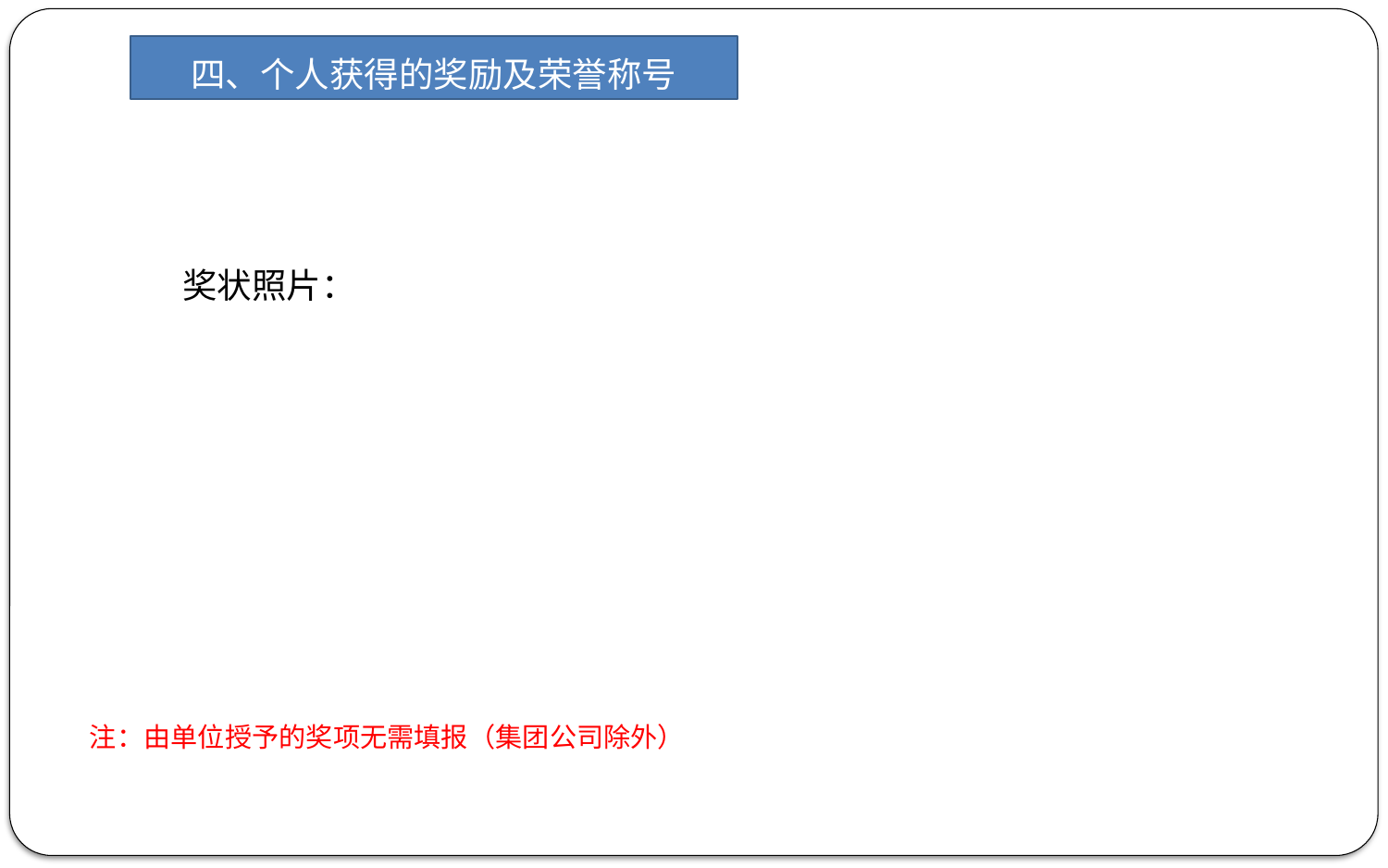

四、个人获得的奖励及荣誉称号
奖状照片：
注：由单位授予的奖项无需填报（集团公司除外）